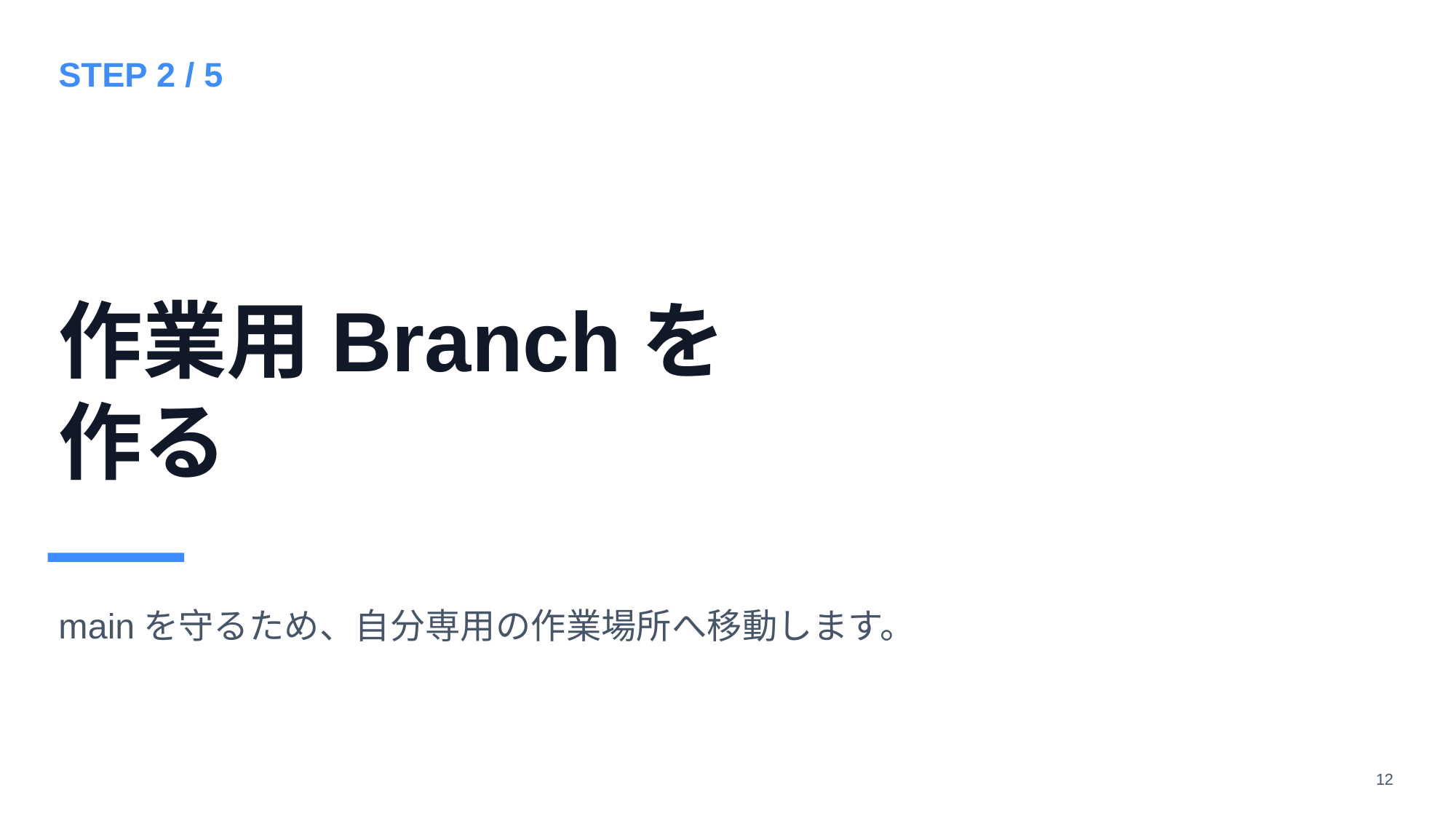

STEP 2 / 5
作業用Branchを
作る

mainを守るため、自分専用の作業場所へ移動します。
12